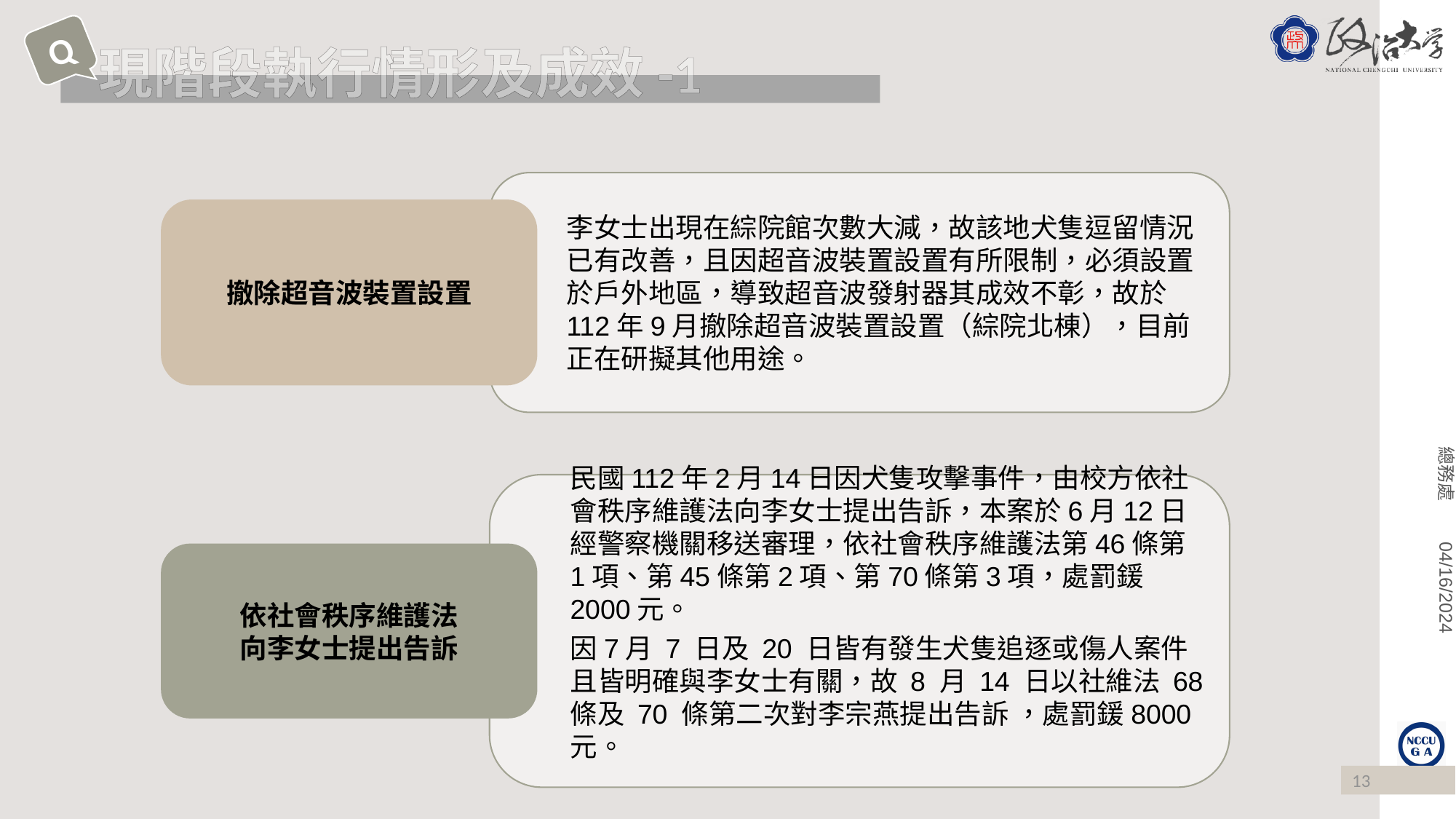

Q
現階段執行情形及成效-1

李女士出現在綜院館次數大減，故該地犬隻逗留情況已有改善，且因超音波裝置設置有所限制，必須設置於戶外地區，導致超音波發射器其成效不彰，故於112年9月撤除超音波裝置設置（綜院北棟），目前正在研擬其他用途。
撤除超音波裝置設置

民國112年2月14日因犬隻攻擊事件，由校方依社會秩序維護法向李女士提出告訴，本案於6月12日經警察機關移送審理，依社會秩序維護法第46條第1項、第45條第2項、第70條第3項，處罰鍰2000元。
因7月 7 日及 20 日皆有發生犬隻追逐或傷人案件且皆明確與李女士有關，故 8 月 14 日以社維法 68 條及 70 條第二次對李宗燕提出告訴 ，處罰鍰8000元。

依社會秩序維護法
向李女士提出告訴
13